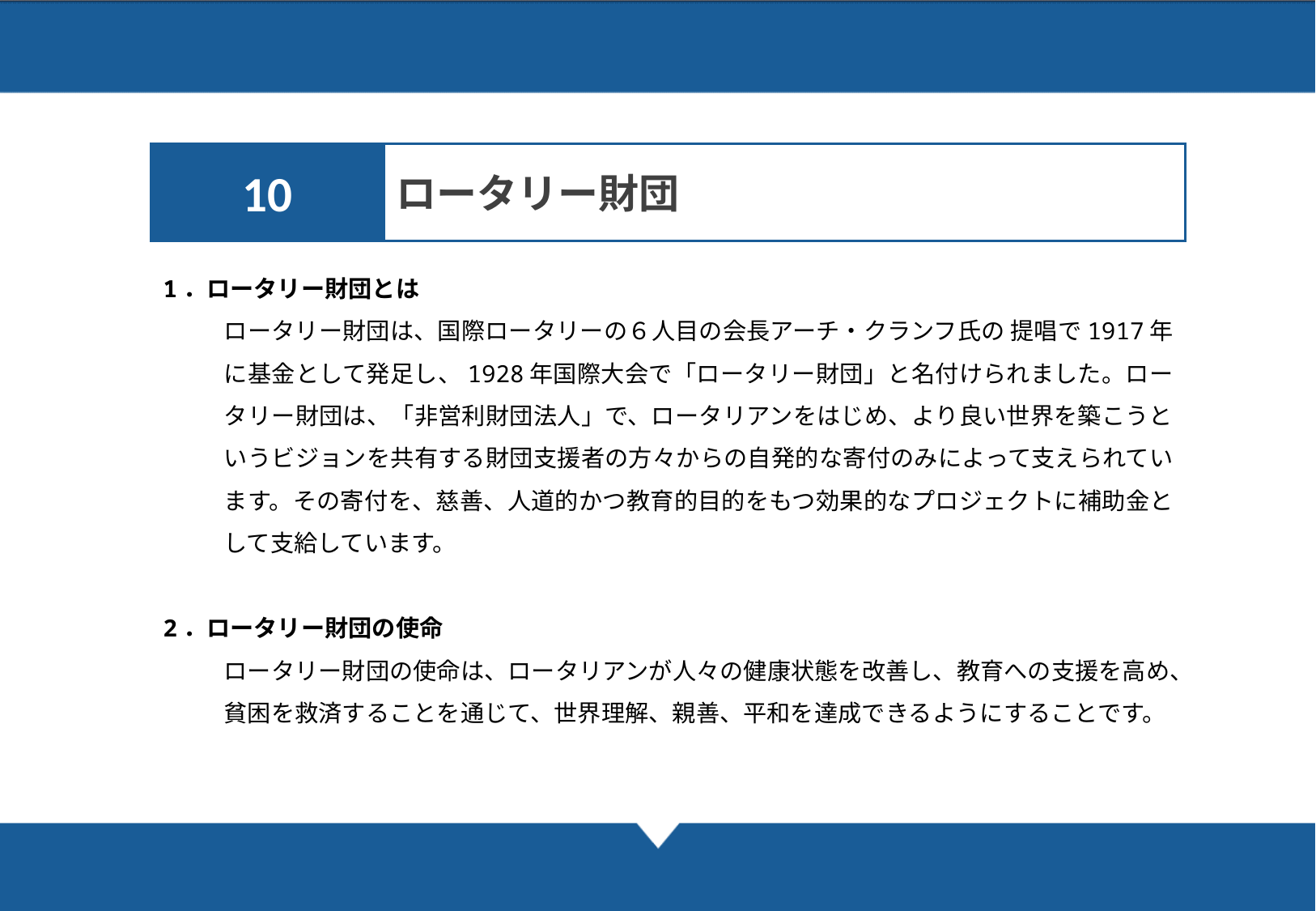

33
10
ロータリー財団
07 Reference Images
1．ロータリー財団とは
ロータリー財団は、国際ロータリーの６人目の会長アーチ・クランフ氏の 提唱で1917年に基金として発足し、1928年国際大会で「ロータリー財団」と名付けられました。ロータリー財団は、「非営利財団法人」で、ロータリアンをはじめ、より良い世界を築こうというビジョンを共有する財団支援者の方々からの自発的な寄付のみによって支えられています。その寄付を、慈善、人道的かつ教育的目的をもつ効果的なプロジェクトに補助金として支給しています。

2．ロータリー財団の使命
ロータリー財団の使命は、ロータリアンが人々の健康状態を改善し、教育への支援を高め、貧困を救済することを通じて、世界理解、親善、平和を達成できるようにすることです。
XX University　Name